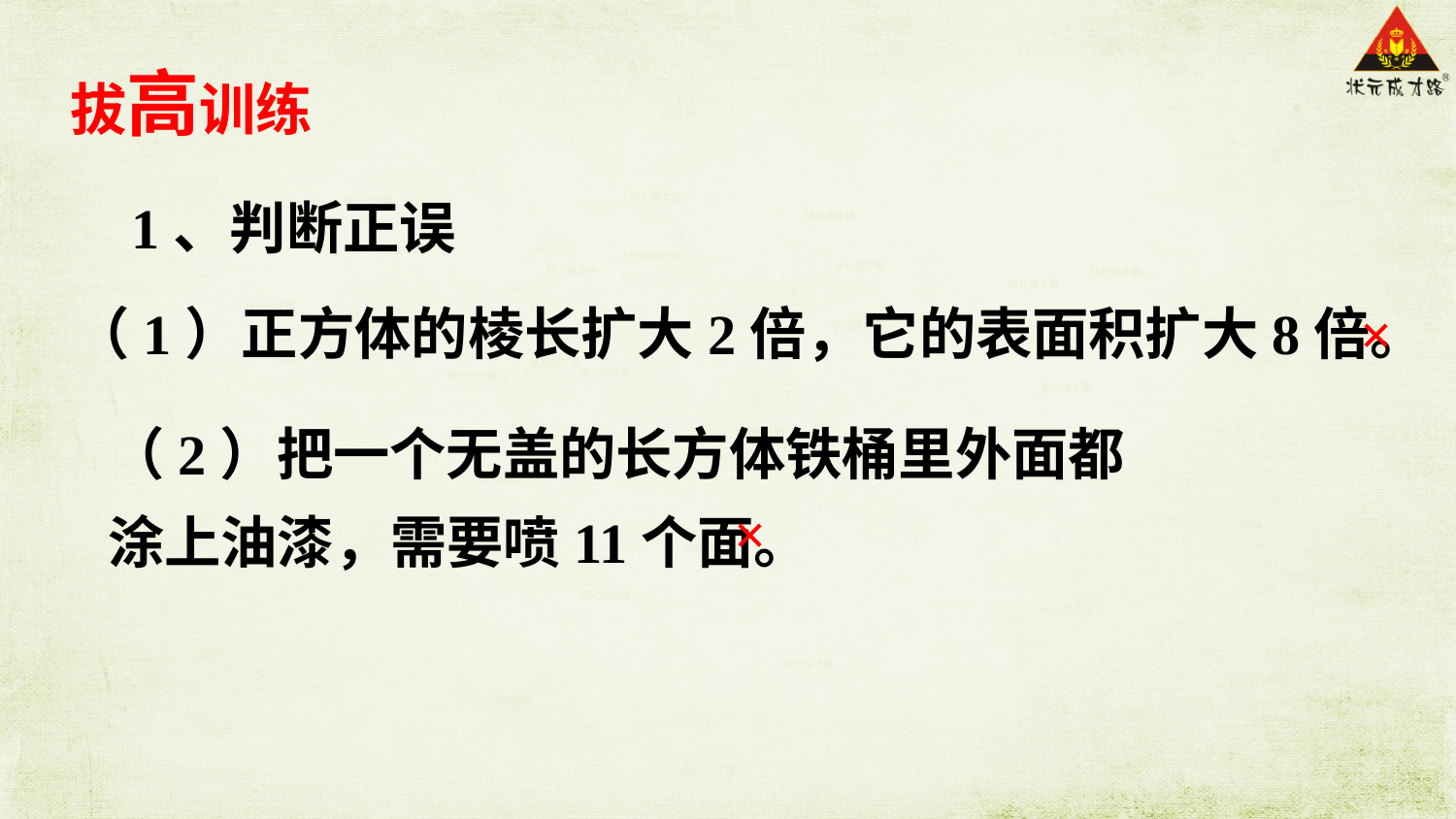

拔高训练
1、判断正误
（1）正方体的棱长扩大2倍，它的表面积扩大8倍。
×
（2）把一个无盖的长方体铁桶里外面都涂上油漆，需要喷11个面。
×